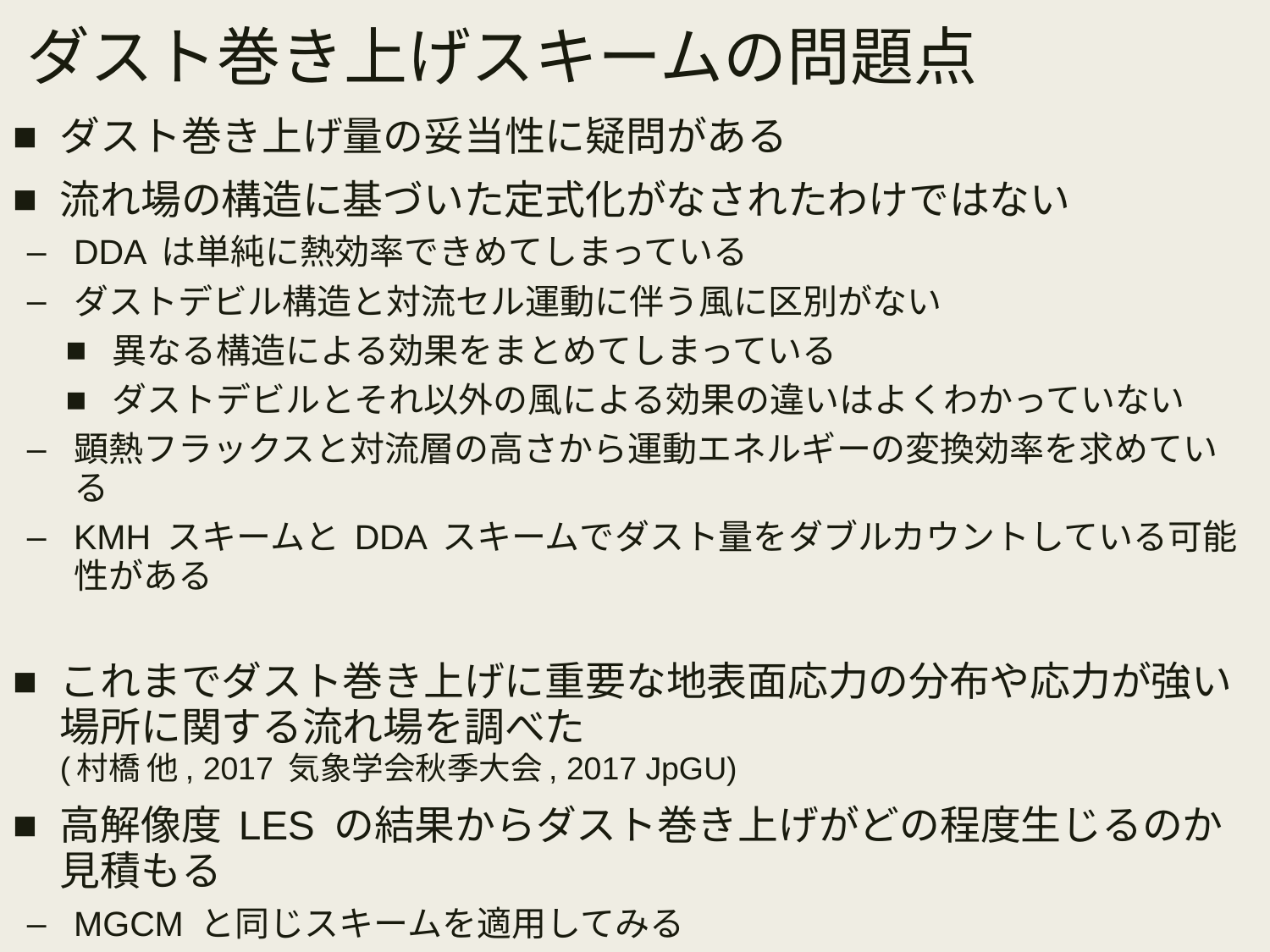

ダスト巻き上げスキームの問題点
ダスト巻き上げ量の妥当性に疑問がある
流れ場の構造に基づいた定式化がなされたわけではない
DDA は単純に熱効率できめてしまっている
ダストデビル構造と対流セル運動に伴う風に区別がない
異なる構造による効果をまとめてしまっている
ダストデビルとそれ以外の風による効果の違いはよくわかっていない
顕熱フラックスと対流層の高さから運動エネルギーの変換効率を求めている
KMH スキームと DDA スキームでダスト量をダブルカウントしている可能性がある

これまでダスト巻き上げに重要な地表面応力の分布や応力が強い場所に関する流れ場を調べた
(村橋 他, 2017 気象学会秋季大会, 2017 JpGU)
高解像度 LES の結果からダスト巻き上げがどの程度生じるのか見積もる
MGCM と同じスキームを適用してみる